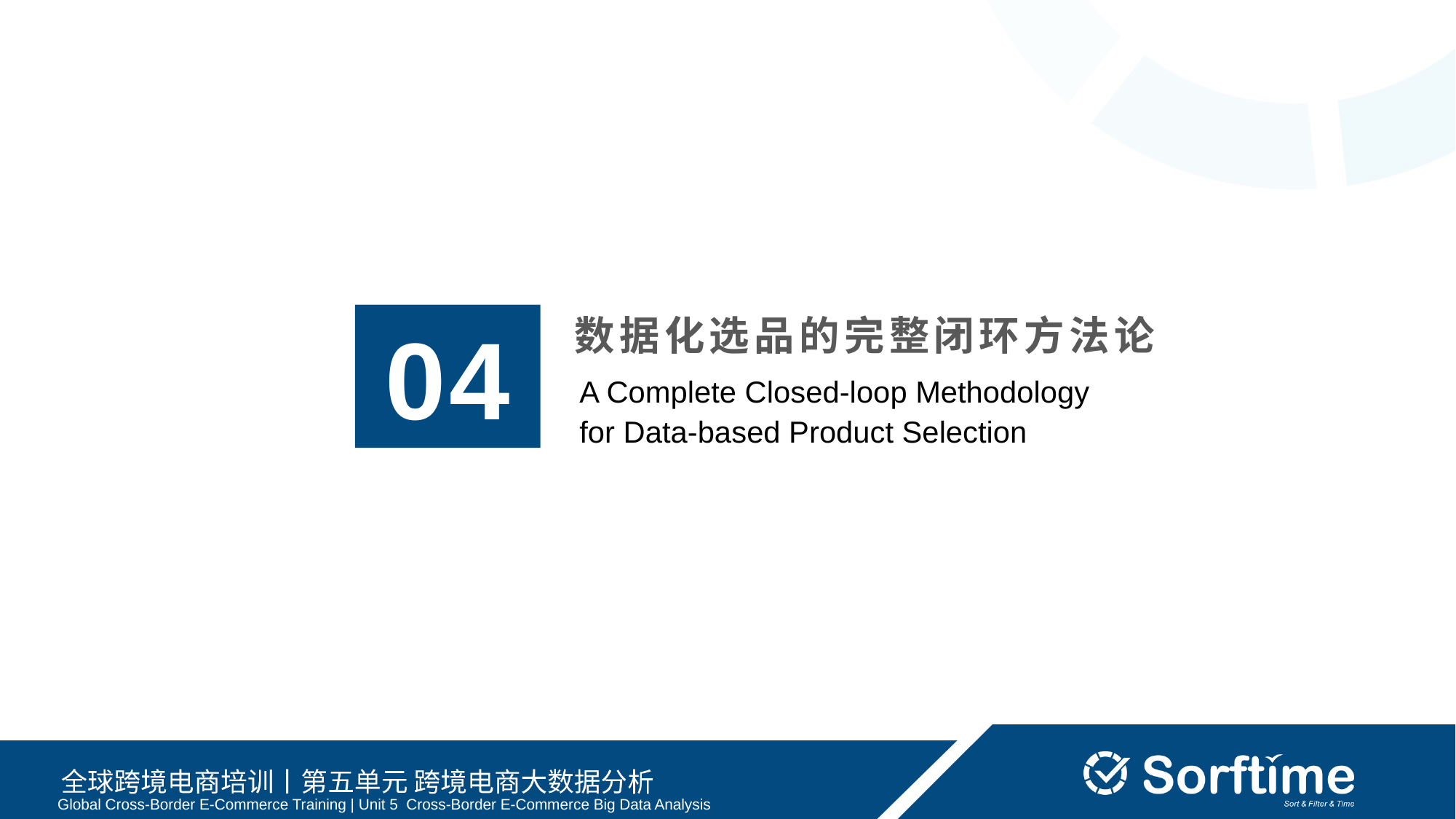

数据化选品的完整闭环方法论
04
A Complete Closed-loop Methodology
for Data-based Product Selection
Global Cross-Border E-Commerce Training | Unit 5  Cross-Border E-Commerce Big Data Analysis